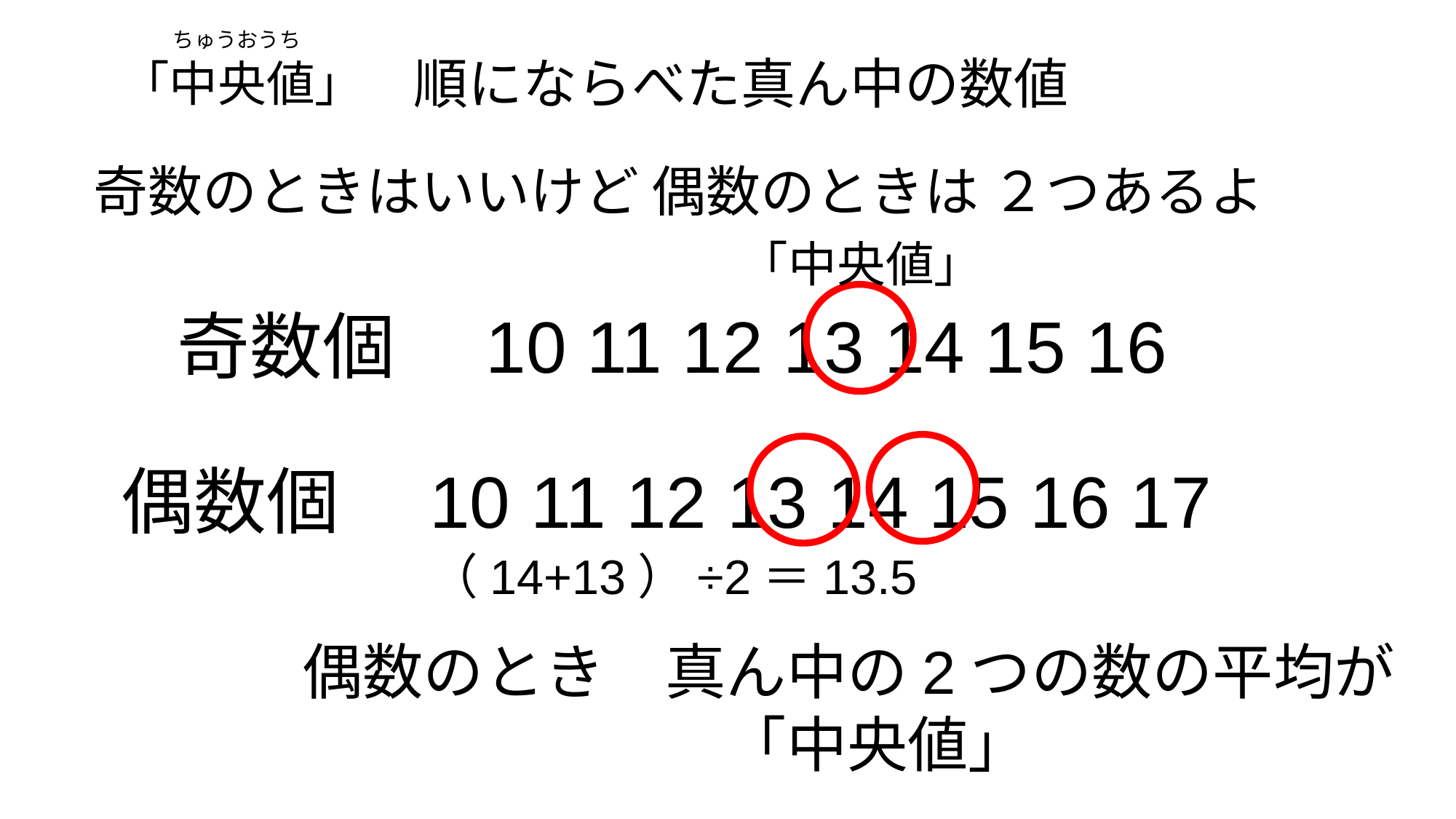

ちゅうおうち
順にならべた真ん中の数値
「中央値」
奇数のときはいいけど 偶数のときは ２つあるよ
「中央値」

奇数個　10 11 12 13 14 15 16

偶数個　10 11 12 13 14 15 16 17
（14+13）÷2＝13.5
偶数のとき　真ん中の2つの数の平均が
　　　　　　　「中央値」